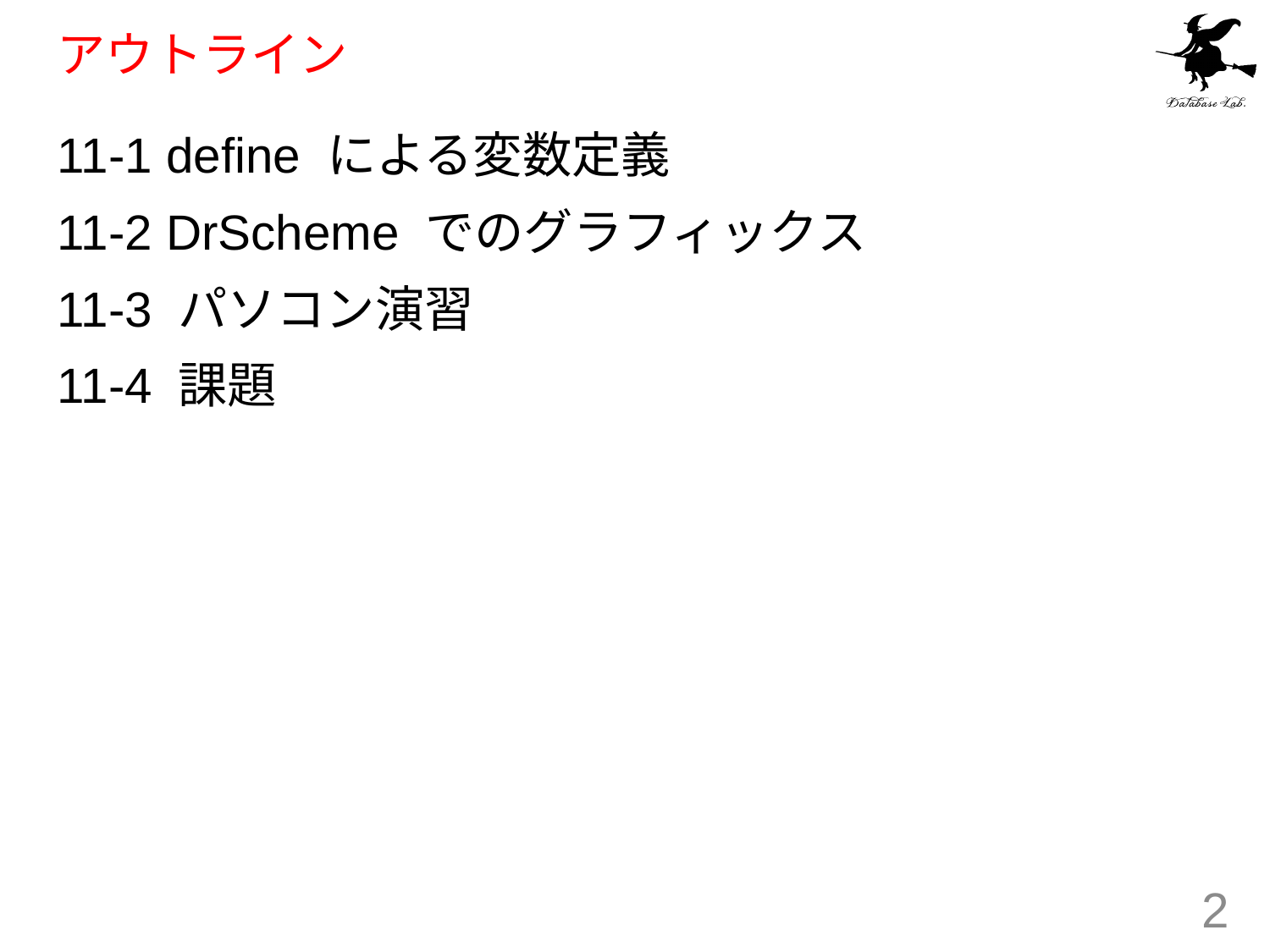

# アウトライン
11-1 define による変数定義
11-2 DrScheme でのグラフィックス
11-3 パソコン演習
11-4 課題
2